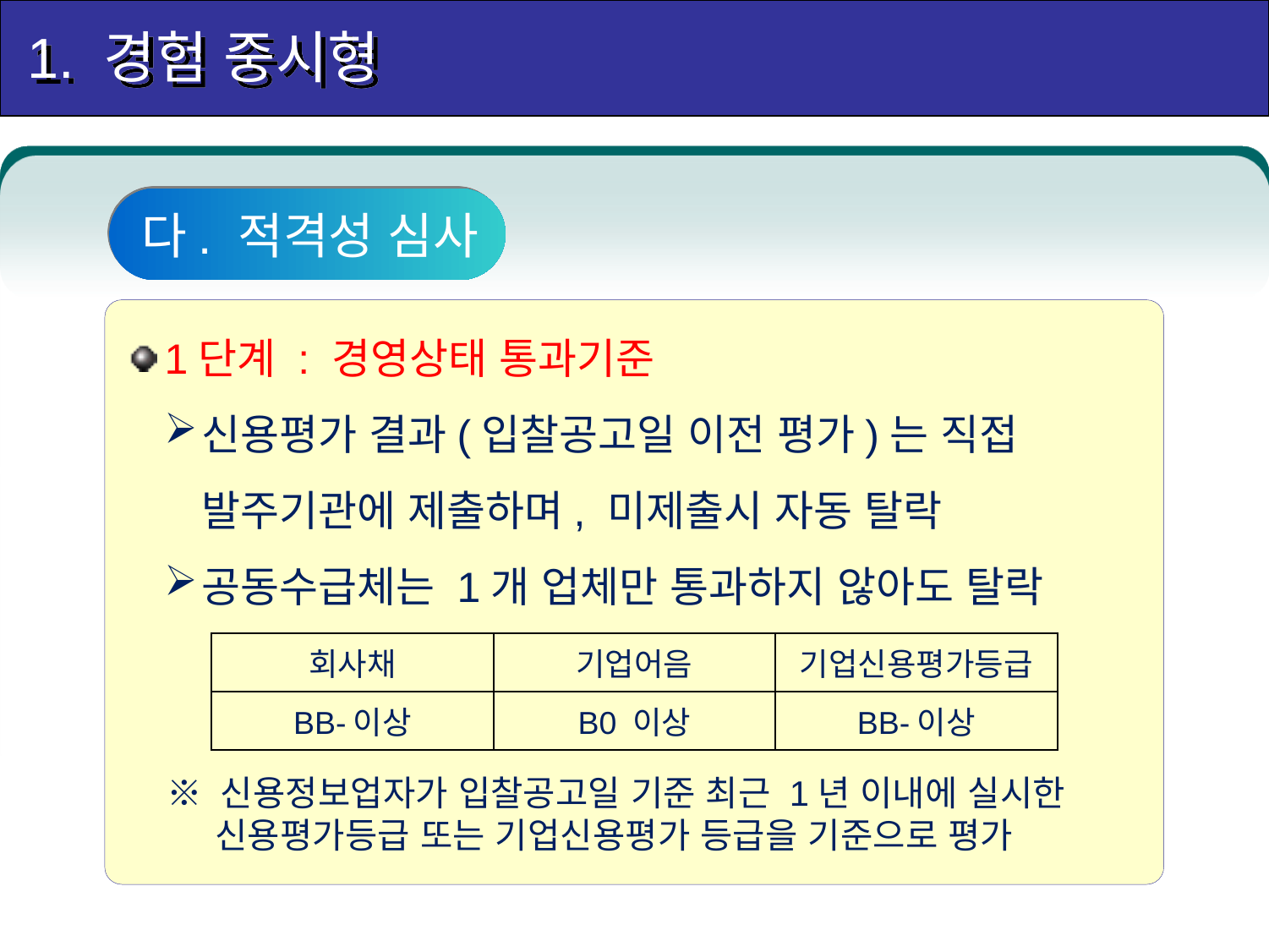

1. 경험 중시형
다. 적격성 심사

1단계 : 경영상태 통과기준
신용평가 결과(입찰공고일 이전 평가)는 직접   발주기관에 제출하며, 미제출시 자동 탈락
공동수급체는 1개 업체만 통과하지 않아도 탈락

    ※ 신용정보업자가 입찰공고일 기준 최근 1년 이내에 실시한
        신용평가등급 또는 기업신용평가 등급을 기준으로 평가
| 회사채 | 기업어음 | 기업신용평가등급 |
| --- | --- | --- |
| BB-이상 | B0 이상 | BB-이상 |